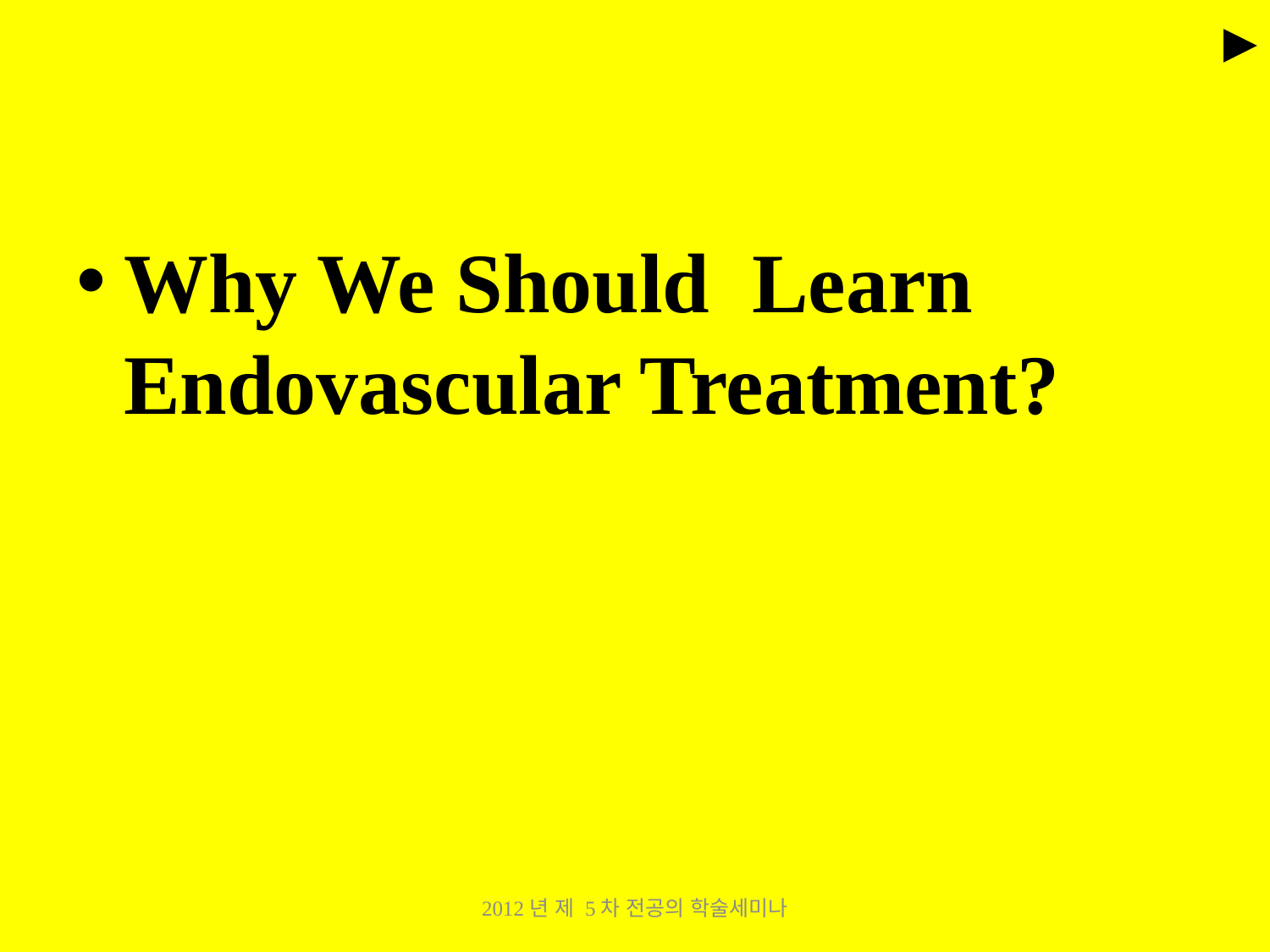

►
#
Why We Should  Learn Endovascular Treatment?
2012년 제 5차 전공의 학술세미나